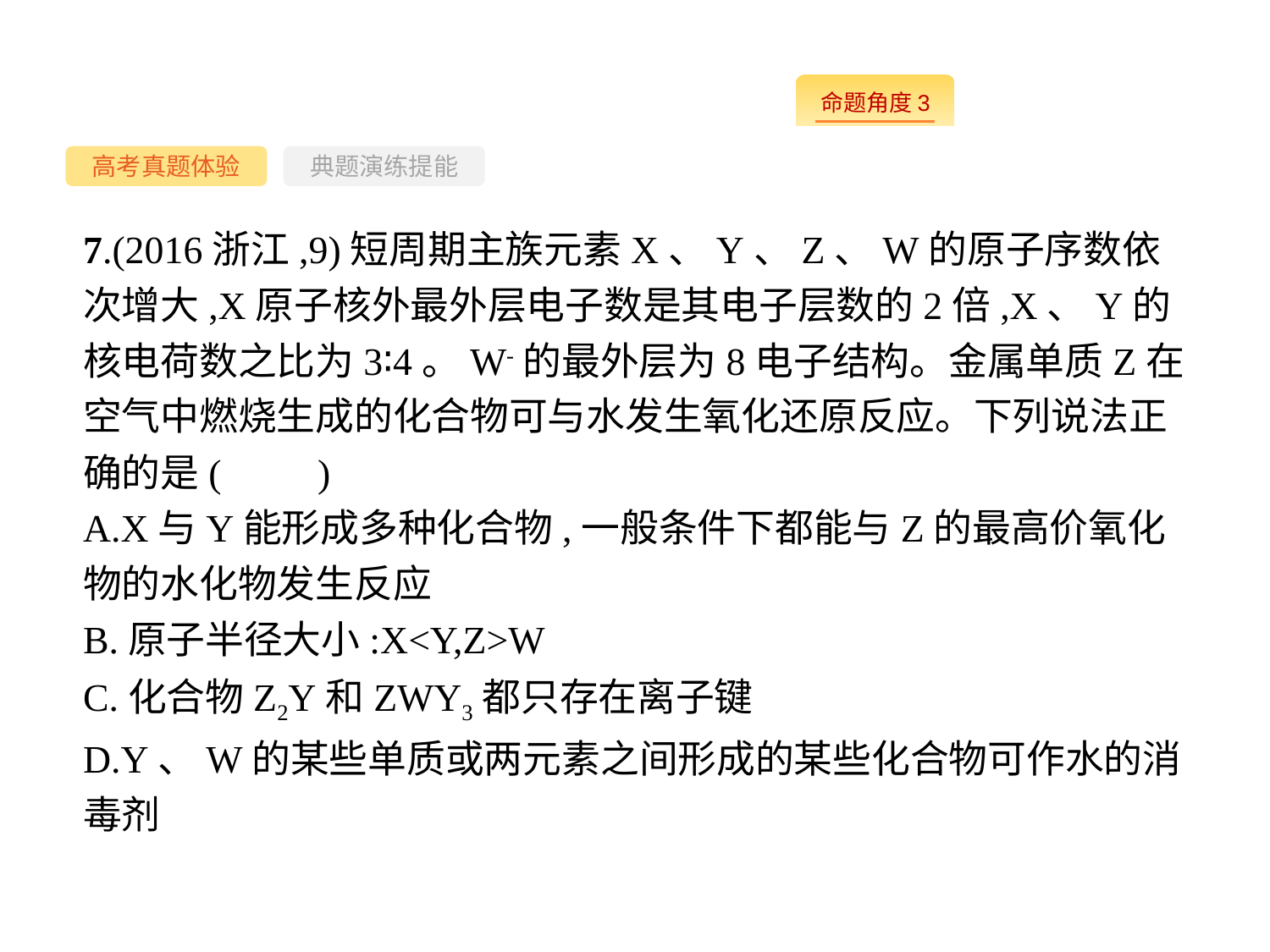

-85-
高考真题体验
典题演练提能
7.(2016浙江,9)短周期主族元素X、Y、Z、W的原子序数依次增大,X原子核外最外层电子数是其电子层数的2倍,X、Y的核电荷数之比为3∶4。W-的最外层为8电子结构。金属单质Z在空气中燃烧生成的化合物可与水发生氧化还原反应。下列说法正确的是(　　)
A.X与Y能形成多种化合物,一般条件下都能与Z的最高价氧化物的水化物发生反应
B.原子半径大小:X<Y,Z>W
C.化合物Z2Y和ZWY3都只存在离子键
D.Y、W的某些单质或两元素之间形成的某些化合物可作水的消毒剂